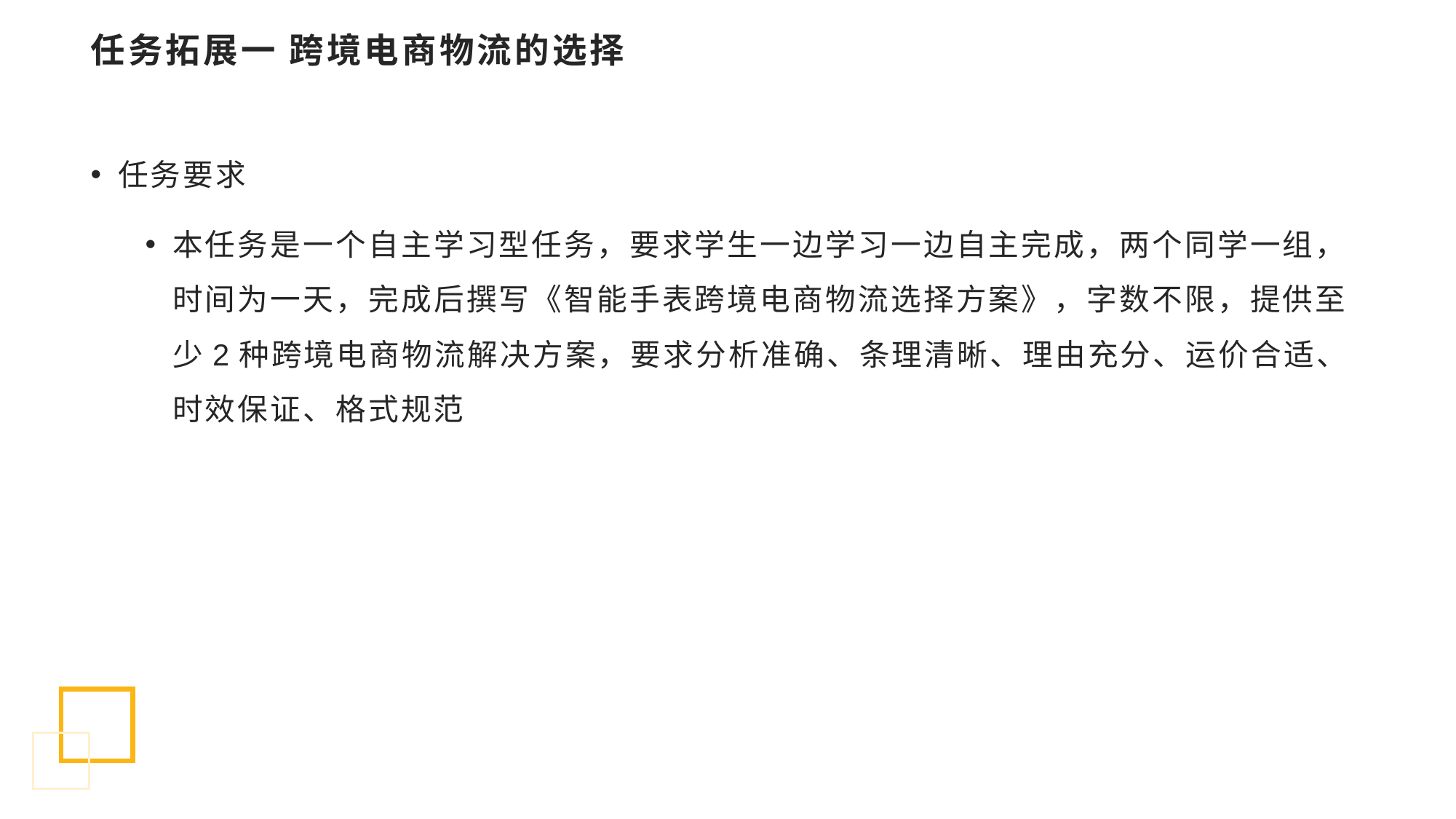

# 任务拓展一 跨境电商物流的选择
任务要求
本任务是一个自主学习型任务，要求学生一边学习一边自主完成，两个同学一组，时间为一天，完成后撰写《智能手表跨境电商物流选择方案》，字数不限，提供至少2种跨境电商物流解决方案，要求分析准确、条理清晰、理由充分、运价合适、时效保证、格式规范